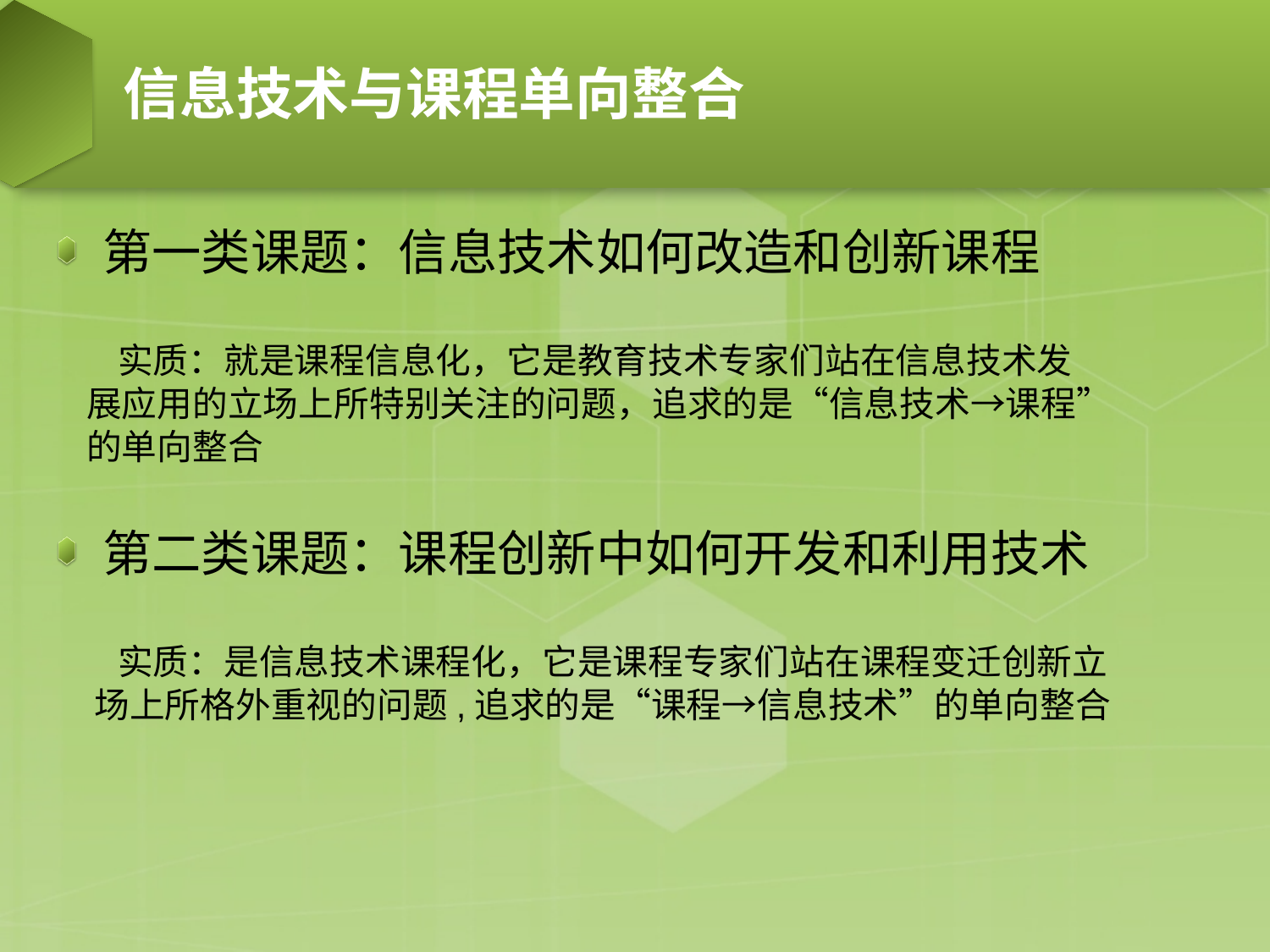

# 信息技术与课程单向整合
第一类课题：信息技术如何改造和创新课程

       实质：就是课程信息化，它是教育技术专家们站在信息技术发
   展应用的立场上所特别关注的问题，追求的是“信息技术→课程”
   的单向整合

第二类课题：课程创新中如何开发和利用技术

       实质：是信息技术课程化，它是课程专家们站在课程变迁创新立
    场上所格外重视的问题,追求的是“课程→信息技术”的单向整合